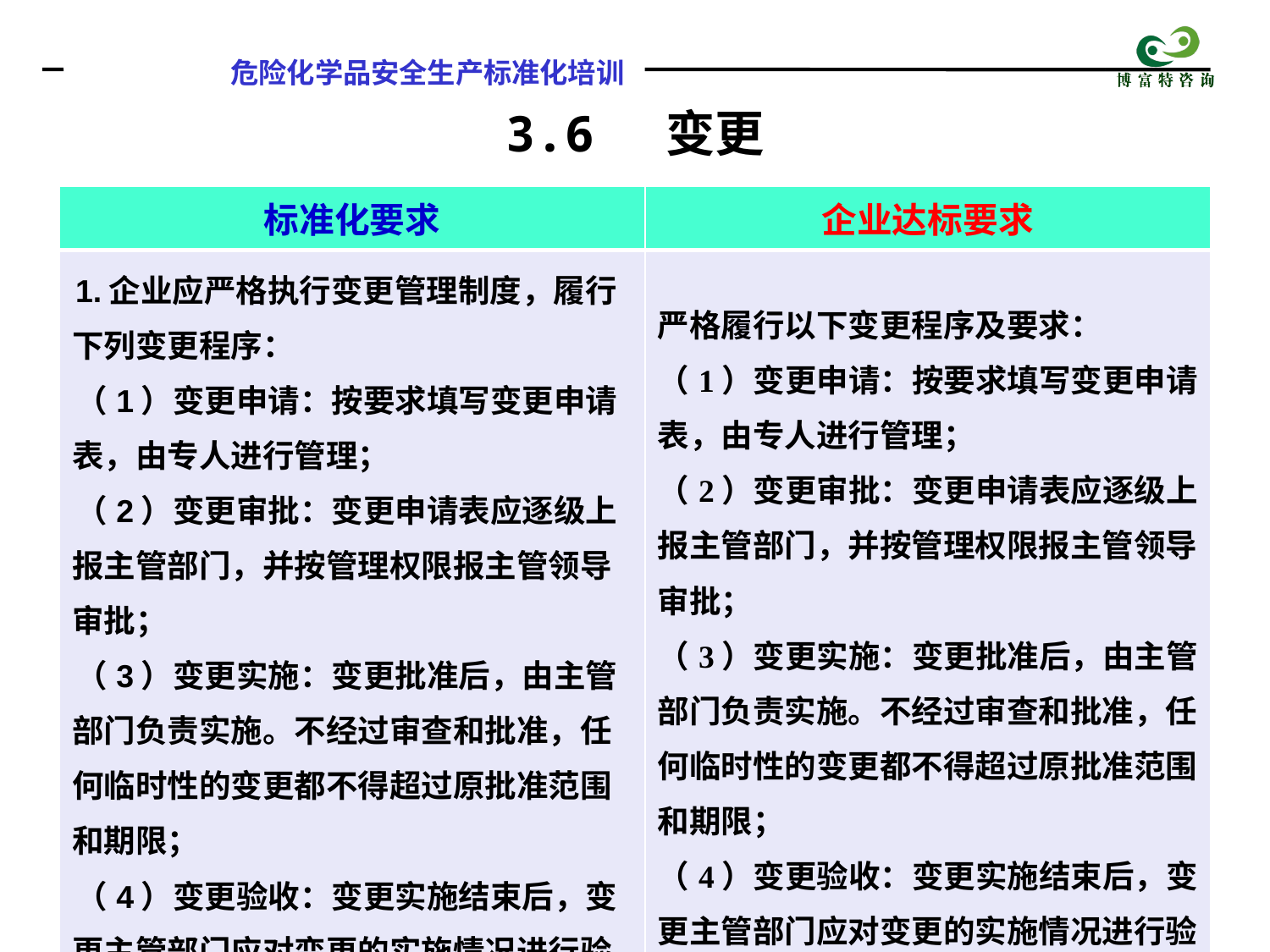

3.6  变更
| 标准化要求 | 企业达标要求 |
| --- | --- |
| 1.企业应严格执行变更管理制度，履行下列变更程序： （1）变更申请：按要求填写变更申请表，由专人进行管理； （2）变更审批：变更申请表应逐级上报主管部门，并按管理权限报主管领导审批； （3）变更实施：变更批准后，由主管部门负责实施。不经过审查和批准，任何临时性的变更都不得超过原批准范围和期限； （4）变更验收：变更实施结束后，变更主管部门应对变更的实施情况进行验收，形成报告，并及时将变更结果通知相关部门和有关人员。 | 严格履行以下变更程序及要求： （1）变更申请：按要求填写变更申请表，由专人进行管理； （2）变更审批：变更申请表应逐级上报主管部门，并按管理权限报主管领导审批； （3）变更实施：变更批准后，由主管部门负责实施。不经过审查和批准，任何临时性的变更都不得超过原批准范围和期限； （4）变更验收：变更实施结束后，变更主管部门应对变更的实施情况进行验收，形成报告，并及时将变更结果通知相关部门和有关人员。 |